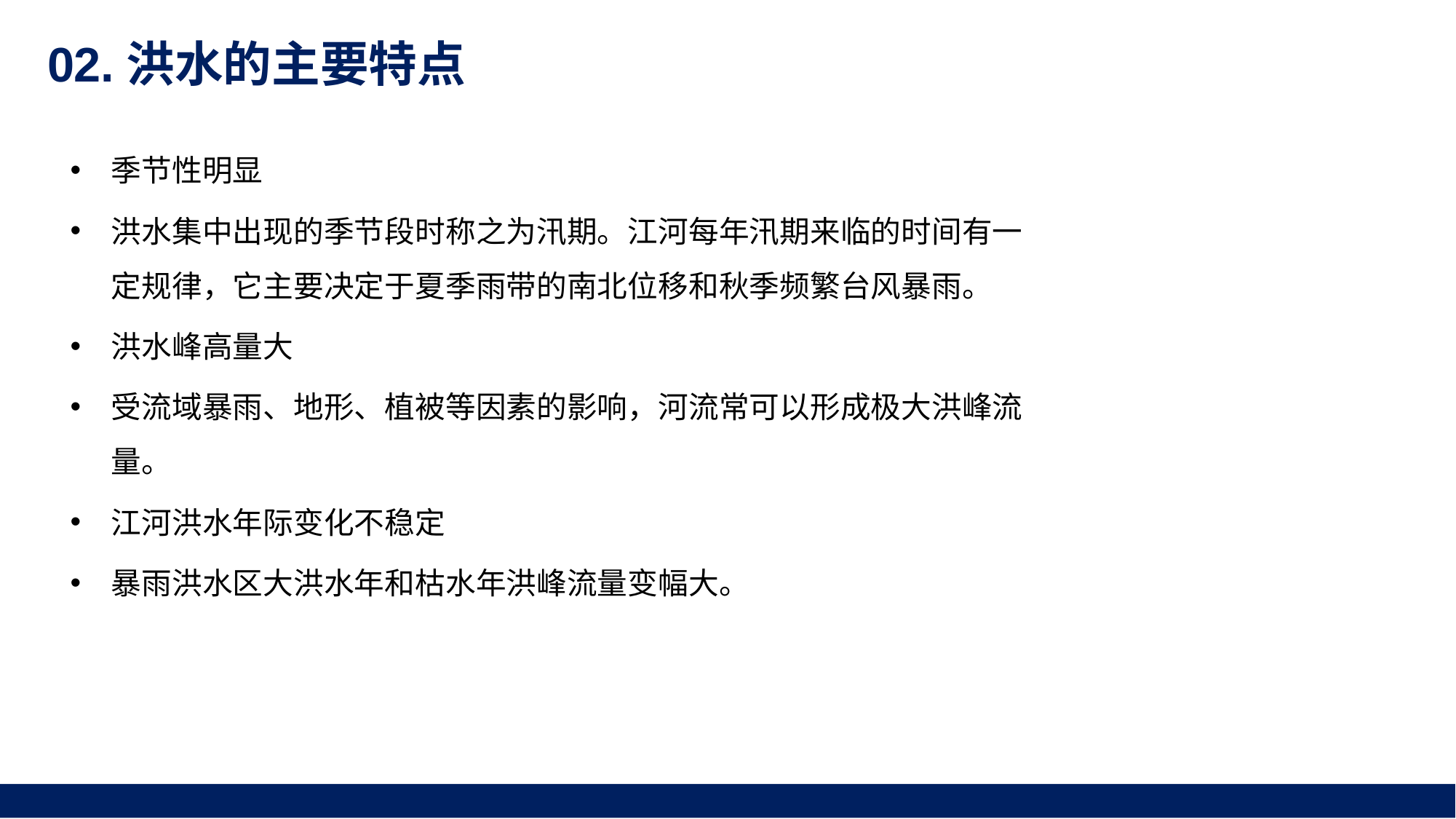

02.洪水的主要特点
季节性明显
洪水集中出现的季节段时称之为汛期。江河每年汛期来临的时间有一定规律，它主要决定于夏季雨带的南北位移和秋季频繁台风暴雨。
洪水峰高量大
受流域暴雨、地形、植被等因素的影响，河流常可以形成极大洪峰流量。
江河洪水年际变化不稳定
暴雨洪水区大洪水年和枯水年洪峰流量变幅大。